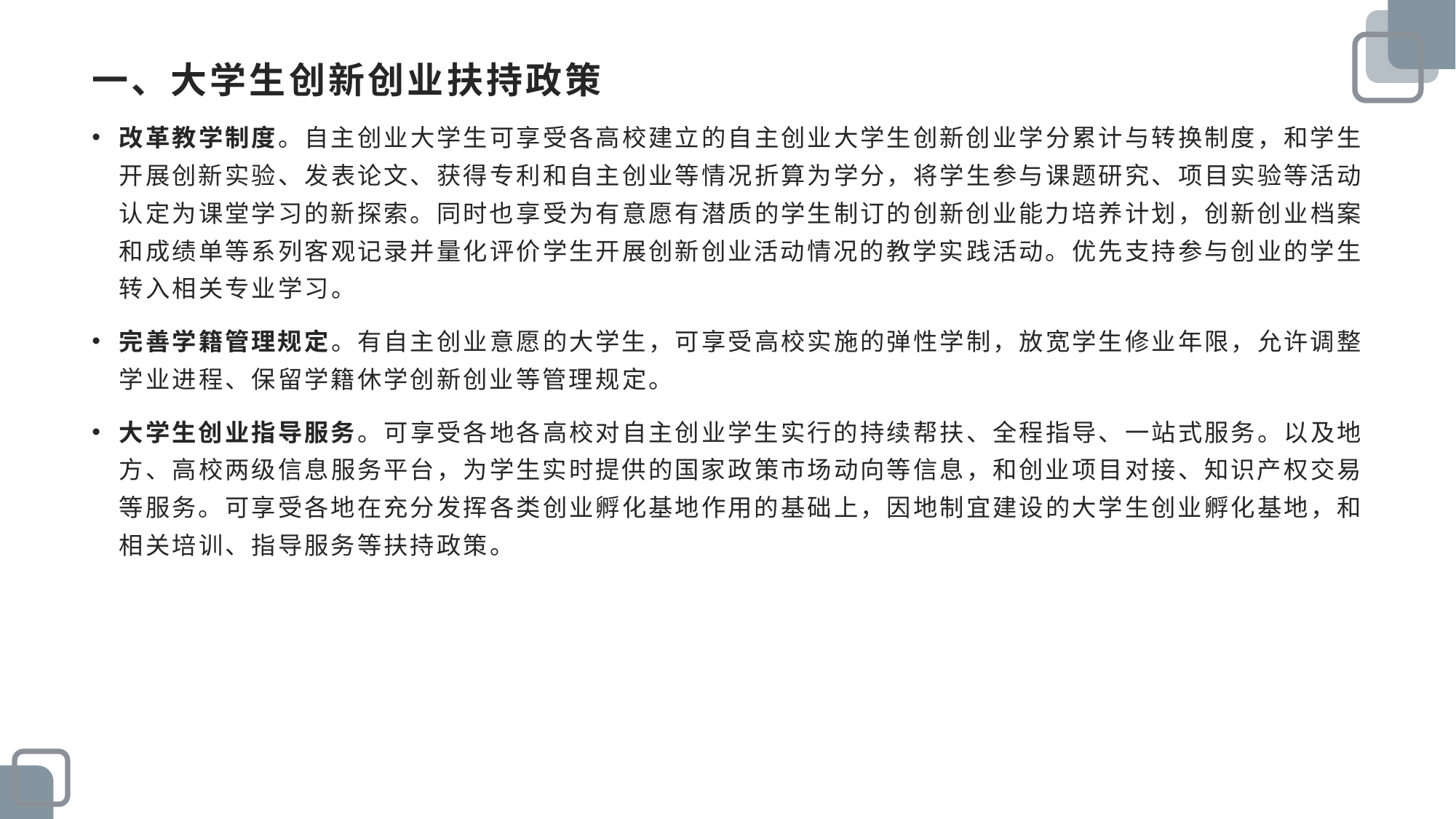

# 一、大学生创新创业扶持政策
改革教学制度。自主创业大学生可享受各高校建立的自主创业大学生创新创业学分累计与转换制度，和学生开展创新实验、发表论文、获得专利和自主创业等情况折算为学分，将学生参与课题研究、项目实验等活动认定为课堂学习的新探索。同时也享受为有意愿有潜质的学生制订的创新创业能力培养计划，创新创业档案和成绩单等系列客观记录并量化评价学生开展创新创业活动情况的教学实践活动。优先支持参与创业的学生转入相关专业学习。
完善学籍管理规定。有自主创业意愿的大学生，可享受高校实施的弹性学制，放宽学生修业年限，允许调整学业进程、保留学籍休学创新创业等管理规定。
大学生创业指导服务。可享受各地各高校对自主创业学生实行的持续帮扶、全程指导、一站式服务。以及地方、高校两级信息服务平台，为学生实时提供的国家政策市场动向等信息，和创业项目对接、知识产权交易等服务。可享受各地在充分发挥各类创业孵化基地作用的基础上，因地制宜建设的大学生创业孵化基地，和相关培训、指导服务等扶持政策。